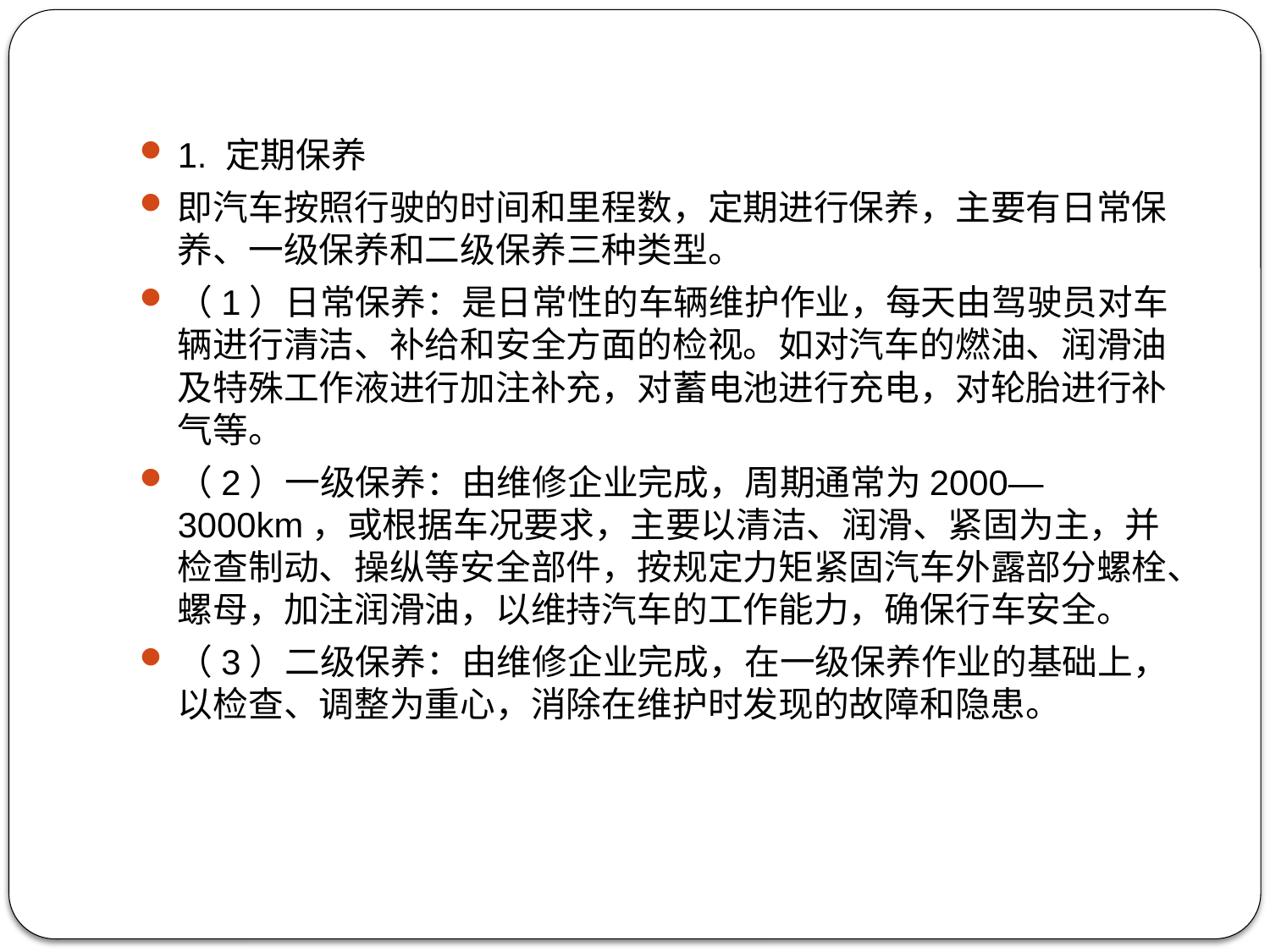

1. 定期保养
即汽车按照行驶的时间和里程数，定期进行保养，主要有日常保养、一级保养和二级保养三种类型。
（1）日常保养：是日常性的车辆维护作业，每天由驾驶员对车辆进行清洁、补给和安全方面的检视。如对汽车的燃油、润滑油及特殊工作液进行加注补充，对蓄电池进行充电，对轮胎进行补气等。
（2）一级保养：由维修企业完成，周期通常为2000—3000km，或根据车况要求，主要以清洁、润滑、紧固为主，并检查制动、操纵等安全部件，按规定力矩紧固汽车外露部分螺栓、螺母，加注润滑油，以维持汽车的工作能力，确保行车安全。
（3）二级保养：由维修企业完成，在一级保养作业的基础上，以检查、调整为重心，消除在维护时发现的故障和隐患。